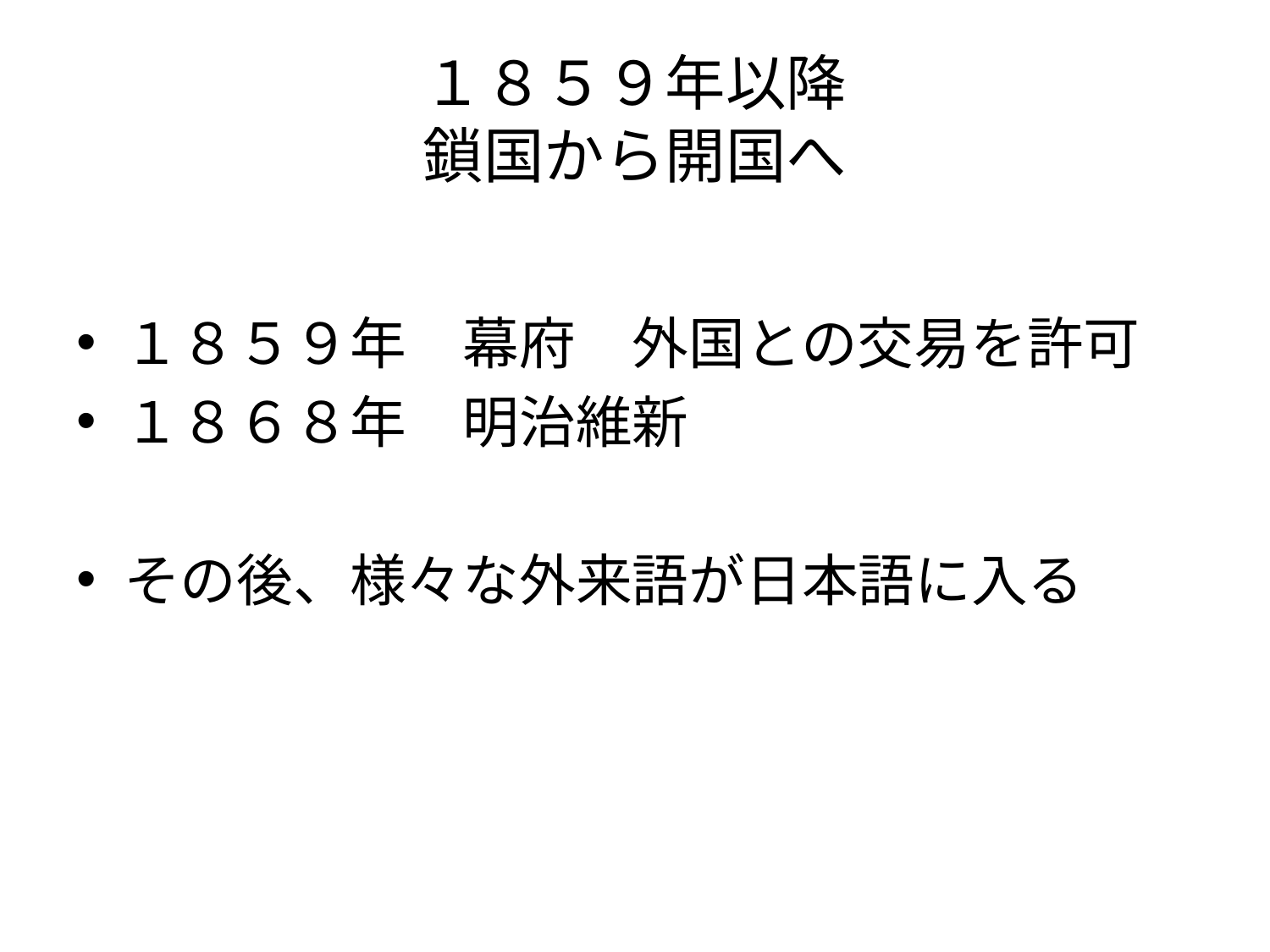

# １８５９年以降 鎖国から開国へ

１８５９年　幕府　外国との交易を許可
１８６８年　明治維新

その後、様々な外来語が日本語に入る